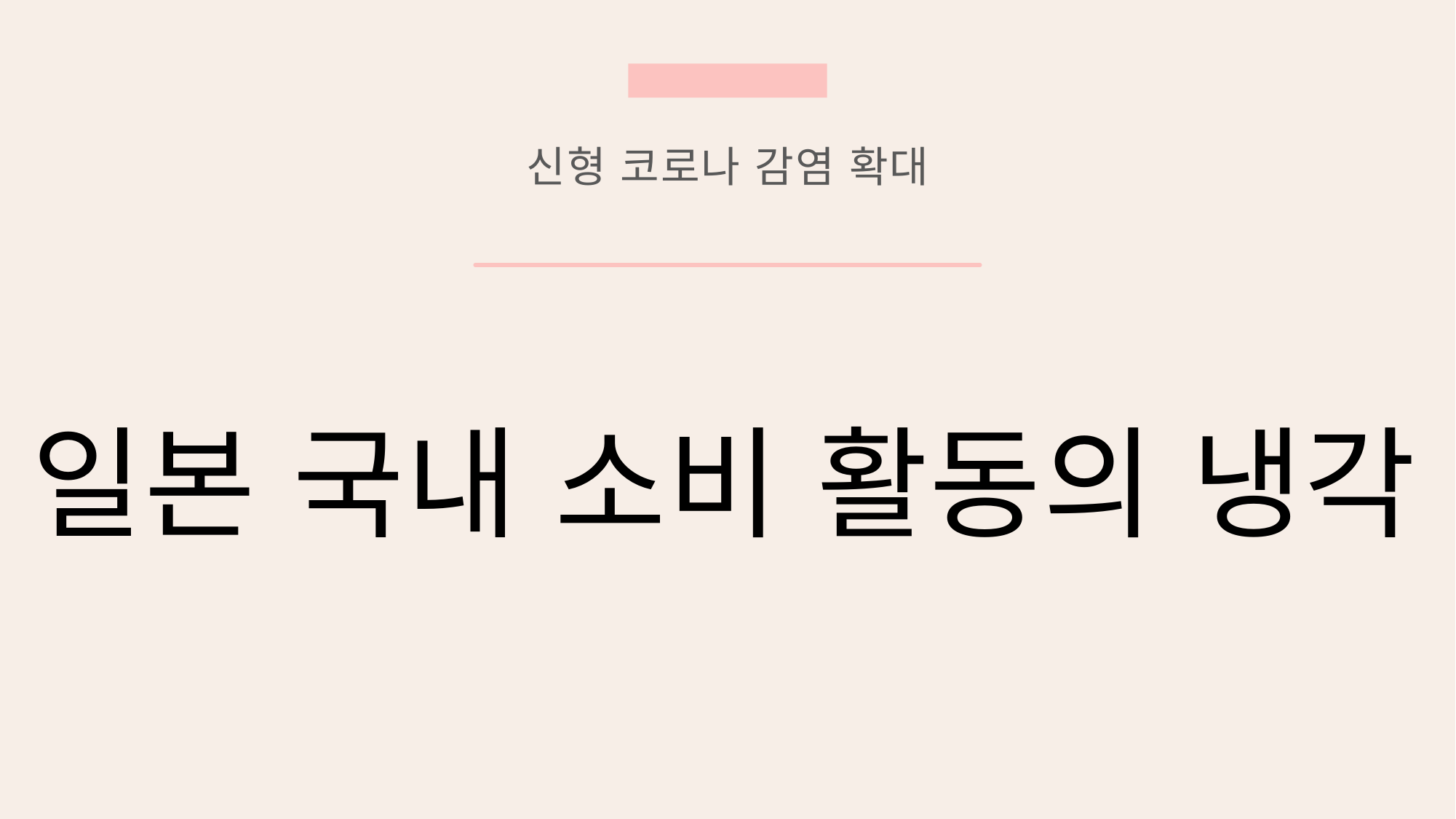

신형 코로나 감염 확대
일본 국내 소비 활동의 냉각